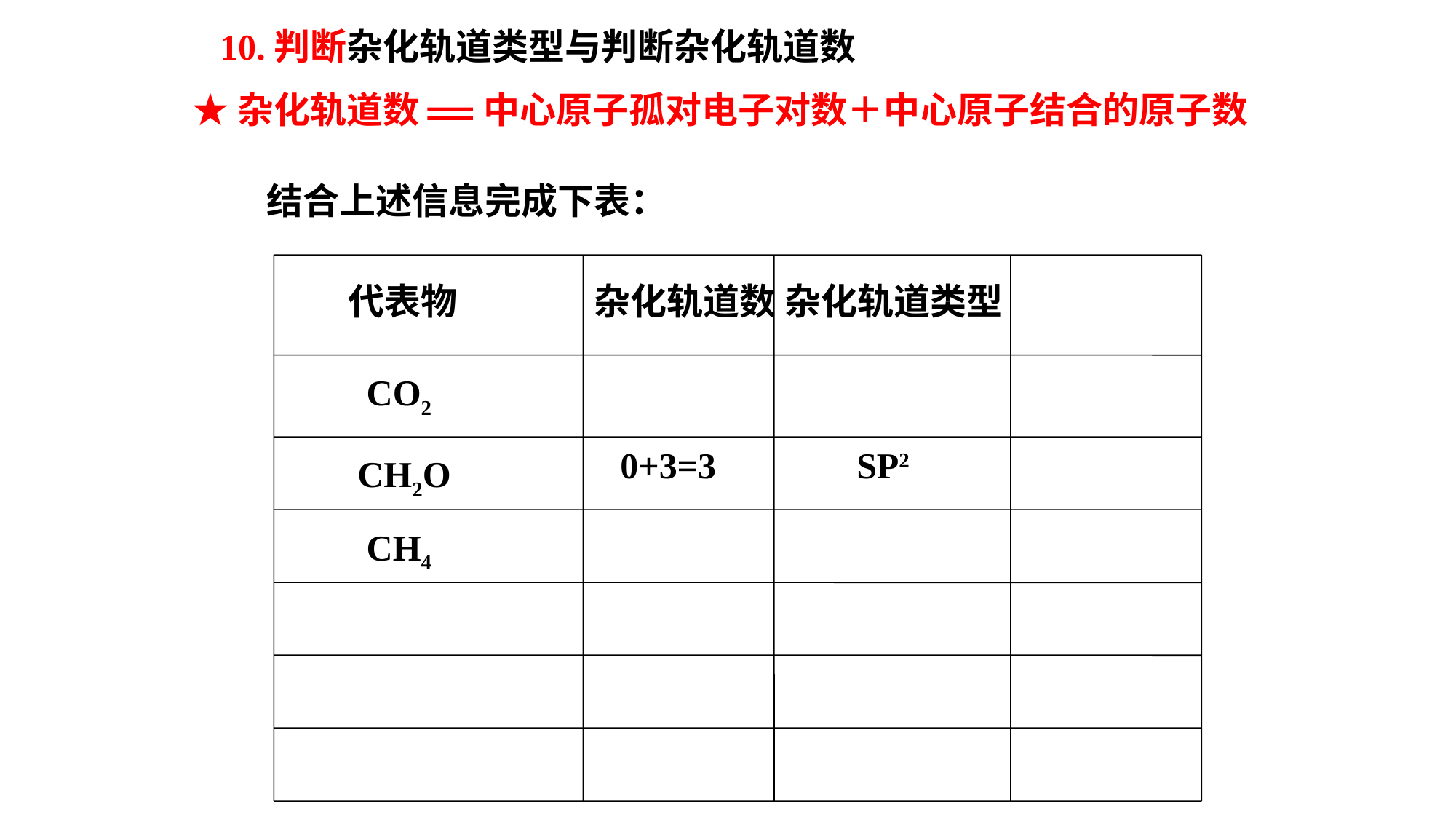

10.判断杂化轨道类型与判断杂化轨道数
★杂化轨道数

中心原子孤对电子对数＋中心原子结合的原子数
结合上述信息完成下表：

代表物
杂化轨道数
杂化轨道类型

CO2

CH2O

CH4

0+3=3
SP2